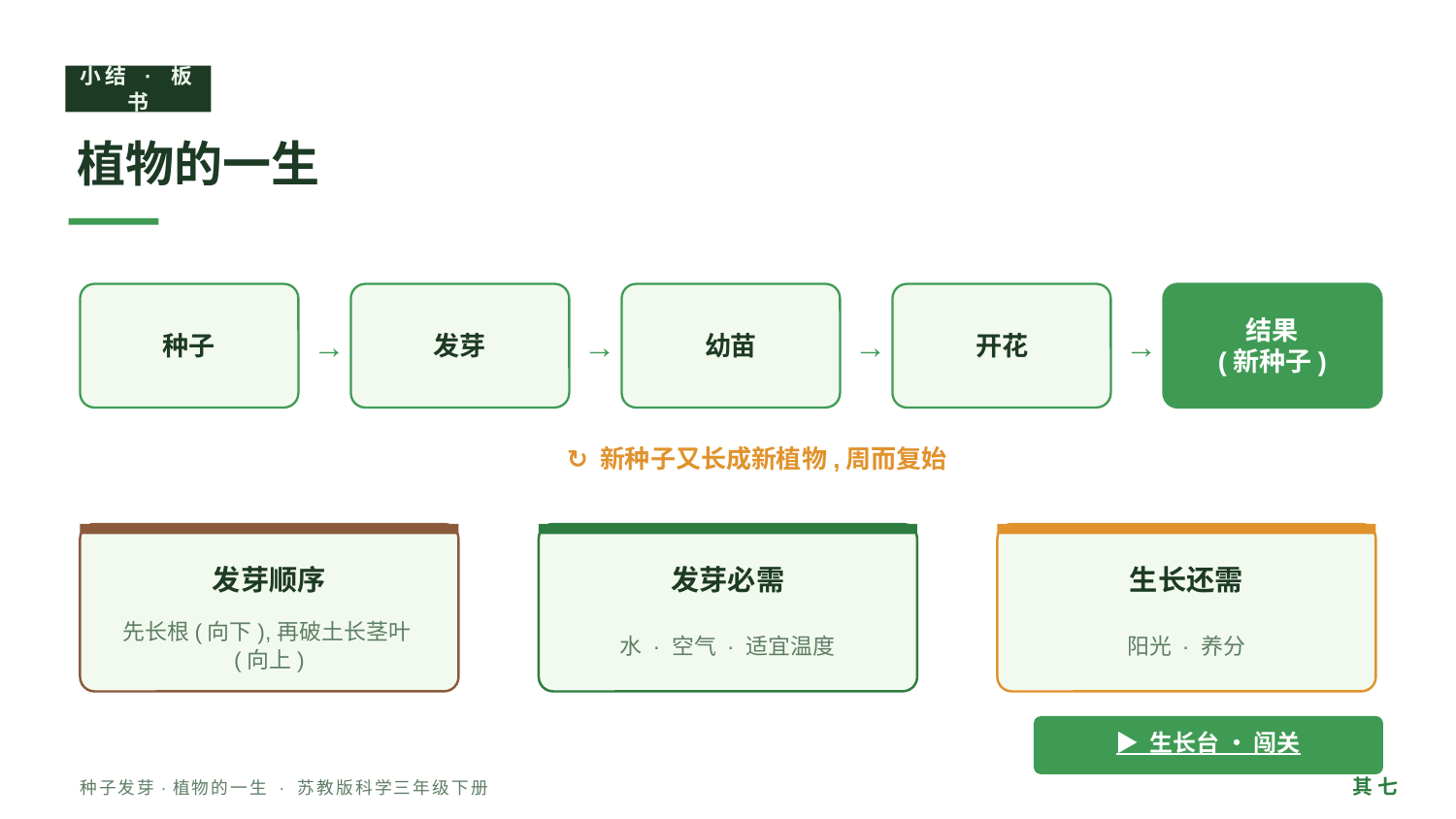

小结 · 板书

植物的一生

种子
→

发芽
→

幼苗
→

开花
→

结果
(新种子)
↻ 新种子又长成新植物,周而复始

发芽顺序
发芽必需
生长还需
先长根(向下),再破土长茎叶(向上)
水 · 空气 · 适宜温度
阳光 · 养分
▶  生长台 · 闯关

其 七
种子发芽·植物的一生 · 苏教版科学三年级下册